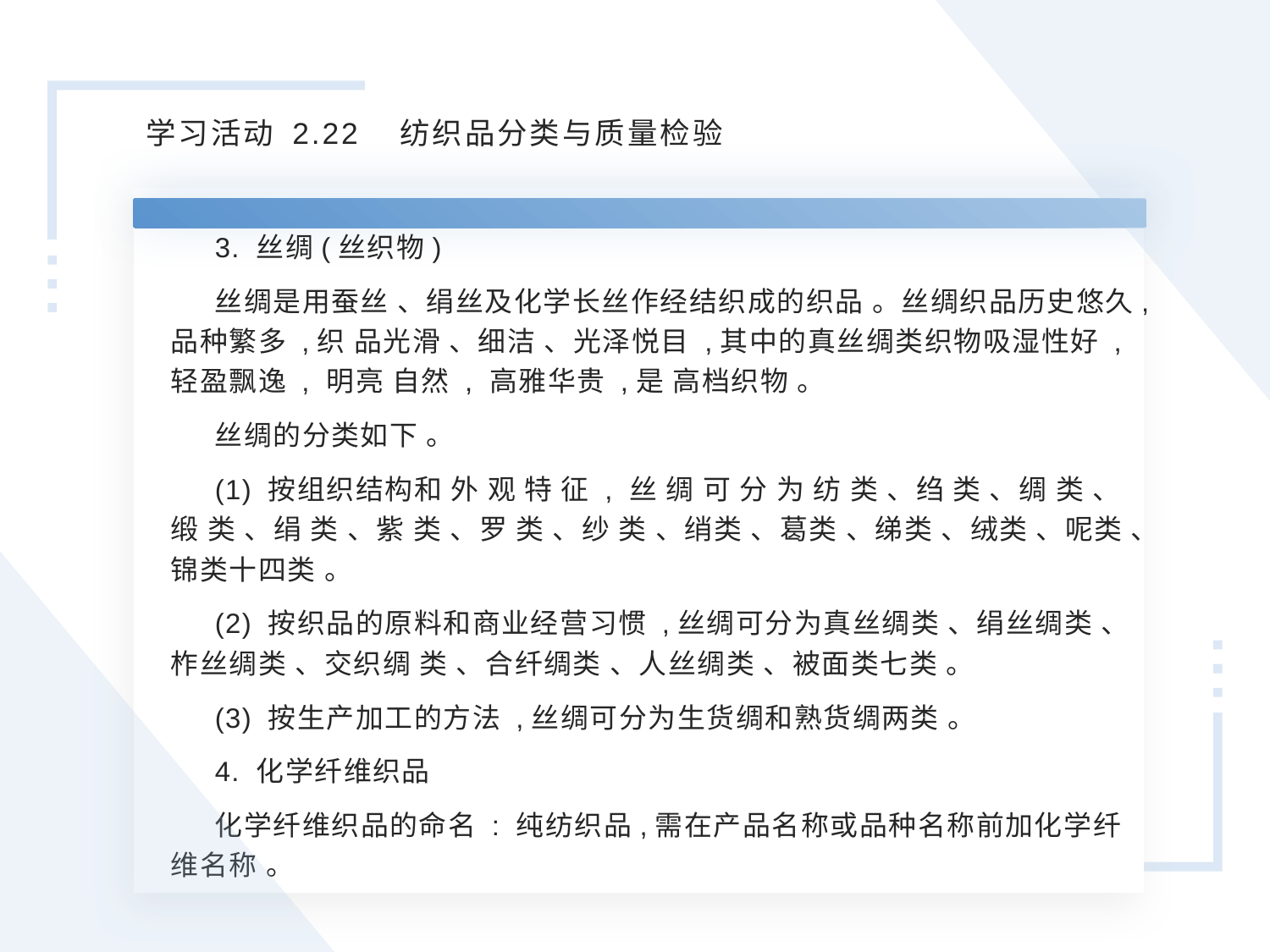

学习活动 2.22   纺织品分类与质量检验

3. 丝绸(丝织物)
丝绸是用蚕丝 、绢丝及化学长丝作经结织成的织品 。丝绸织品历史悠久,品种繁多 ,织 品光滑 、细洁 、光泽悦目 ,其中的真丝绸类织物吸湿性好 ,轻盈飘逸 , 明亮 自然 , 高雅华贵 ,是 高档织物 。
丝绸的分类如下 。
(1) 按组织结构和 外 观 特 征 , 丝 绸 可 分 为 纺 类 、绉 类 、绸 类 、缎 类 、绢 类 、紫 类 、罗 类 、纱 类 、绡类 、葛类 、绨类 、绒类 、呢类 、锦类十四类 。
(2) 按织品的原料和商业经营习惯 ,丝绸可分为真丝绸类 、绢丝绸类 、柞丝绸类 、交织绸 类 、合纤绸类 、人丝绸类 、被面类七类 。
(3) 按生产加工的方法 ,丝绸可分为生货绸和熟货绸两类 。
4. 化学纤维织品
化学纤维织品的命名 : 纯纺织品,需在产品名称或品种名称前加化学纤维名称 。